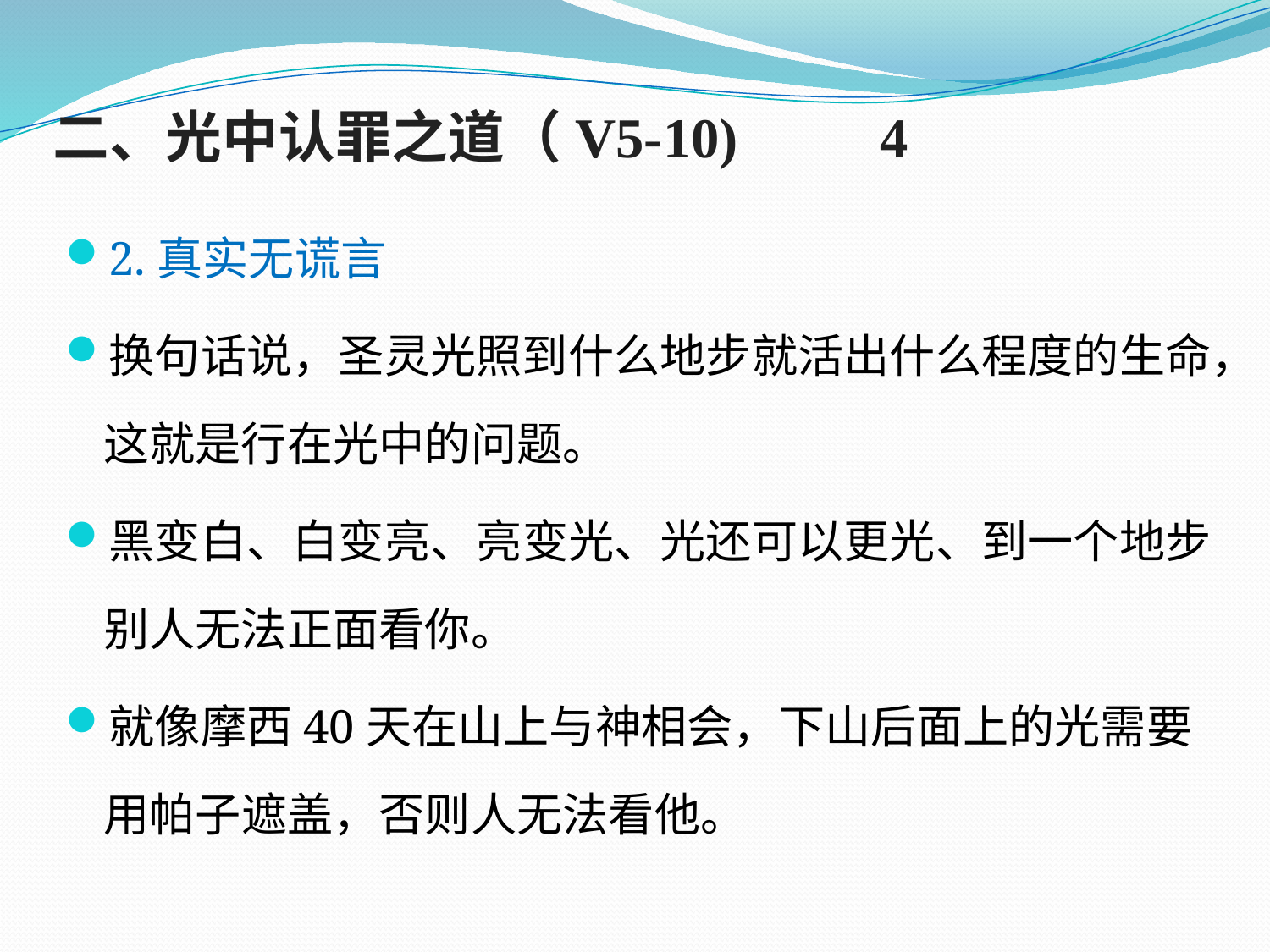

# 二、光中认罪之道（V5-10)          4
2.真实无谎言
换句话说，圣灵光照到什么地步就活出什么程度的生命，这就是行在光中的问题。
黑变白、白变亮、亮变光、光还可以更光、到一个地步别人无法正面看你。
就像摩西40天在山上与神相会，下山后面上的光需要用帕子遮盖，否则人无法看他。